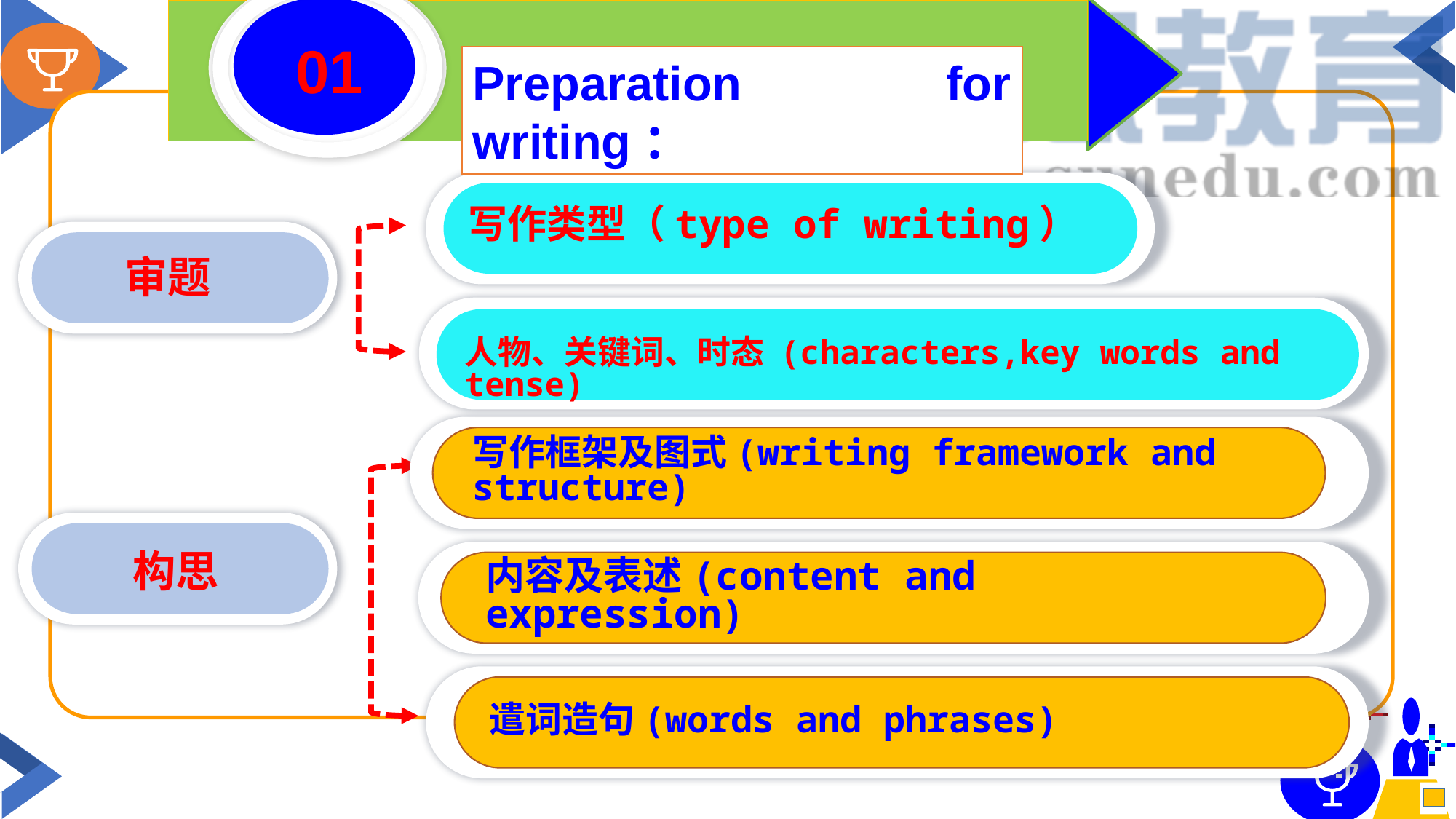

01

Preparation for writing：

写作类型（type of writing）

审题

人物、关键词、时态 (characters,key words and tense)

构思

写作框架及图式(writing framework and structure)

内容及表述(content and expression)

遣词造句(words and phrases)